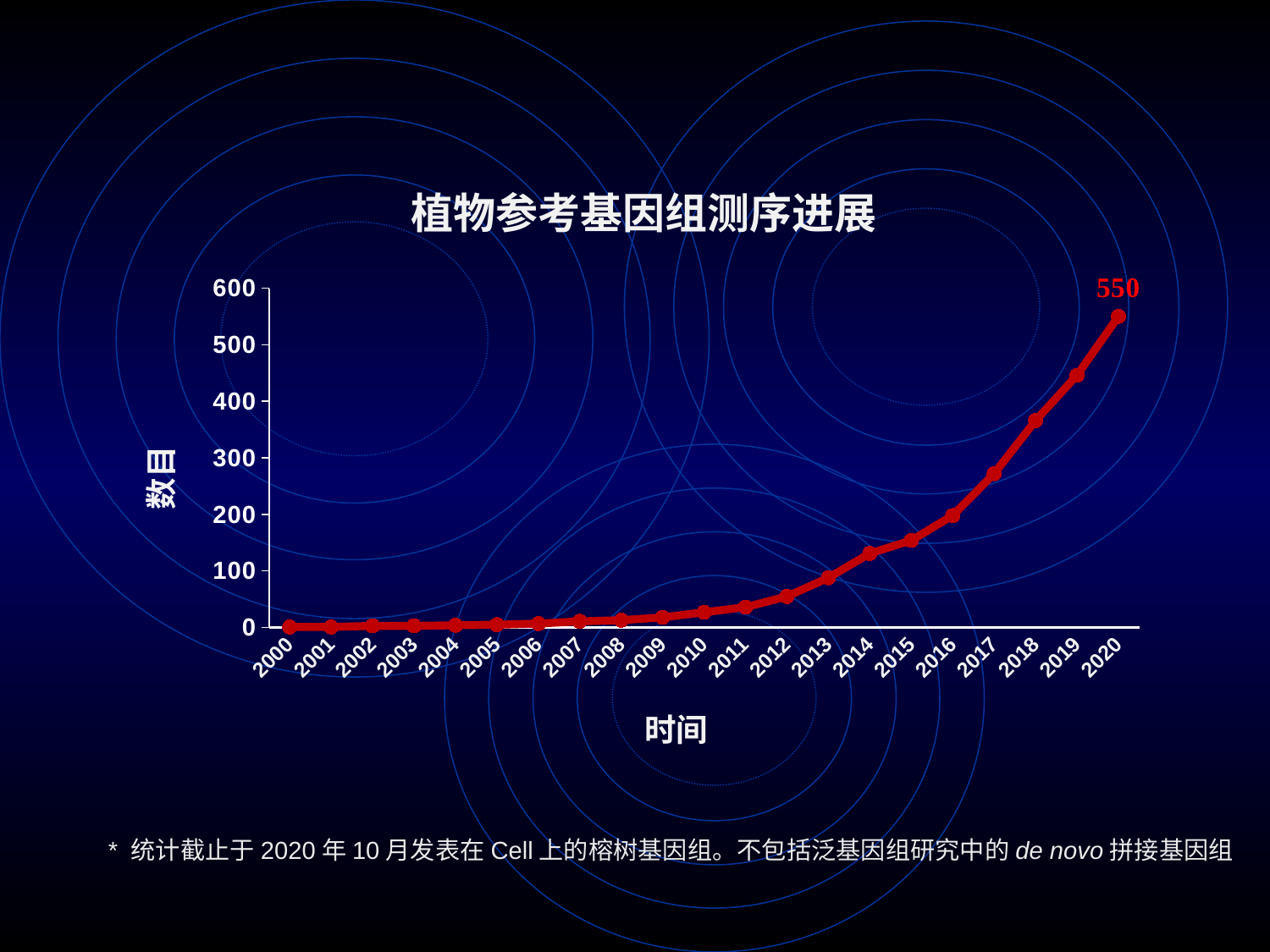

### Chart: 植物参考基因组测序进展

| Category |  |
|---|---|
| 2000 | 1.0 |
| 2001 | 1.0 |
| 2002 | 3.0 |
| 2003 | 3.0 |
| 2004 | 4.0 |
| 2005 | 5.0 |
| 2006 | 7.0 |
| 2007 | 11.0 |
| 2008 | 13.0 |
| 2009 | 18.0 |
| 2010 | 27.0 |
| 2011 | 36.0 |
| 2012 | 55.0 |
| 2013 | 88.0 |
| 2014 | 131.0 |
| 2015 | 154.0 |
| 2016 | 198.0 |
| 2017 | 272.0 |
| 2018 | 366.0 |
| 2019 | 446.0 |
| 2020 | 550.0 |
* 统计截止于2020年10月发表在Cell上的榕树基因组。不包括泛基因组研究中的de novo拼接基因组